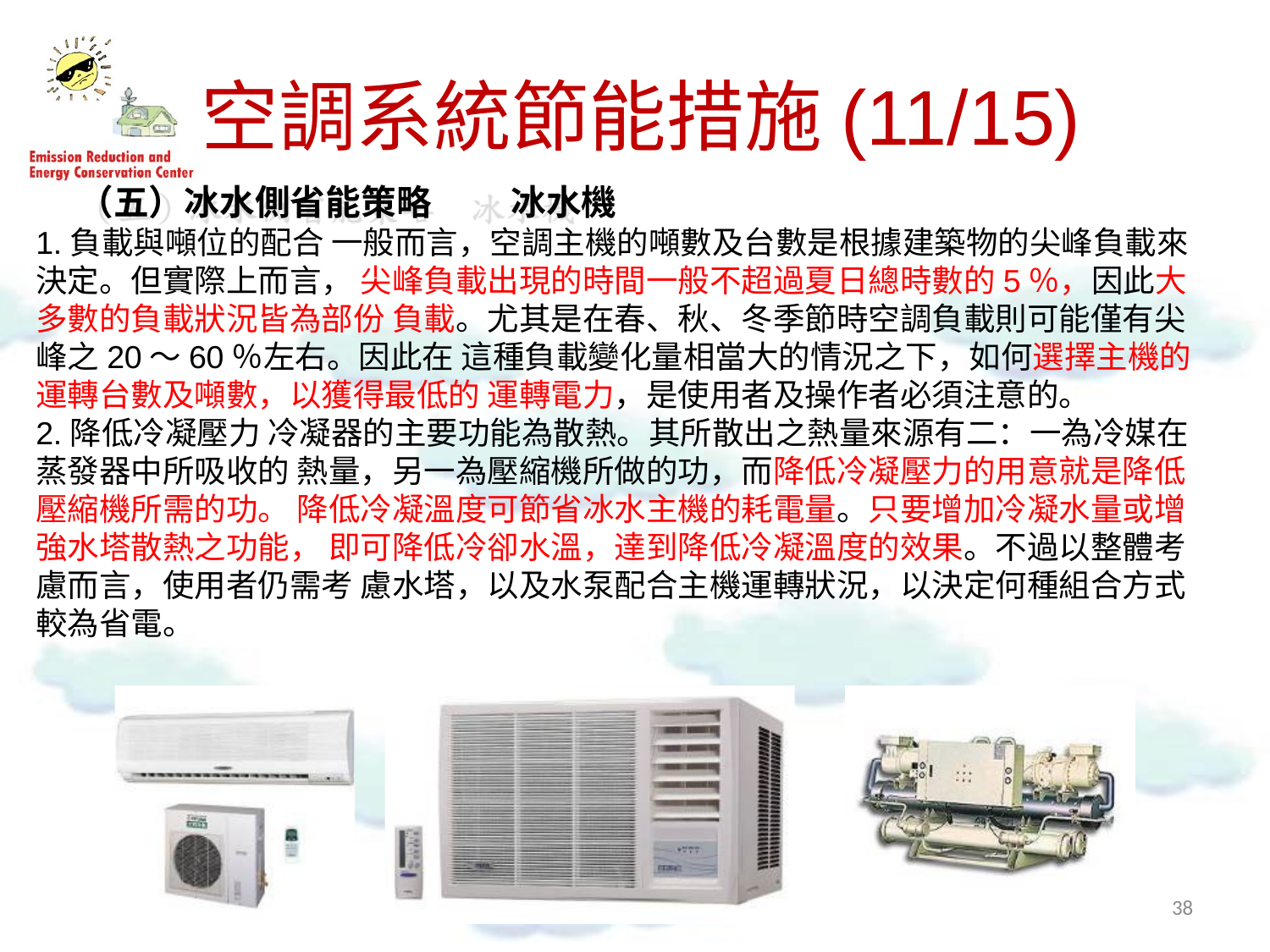

# 空調系統節能措施(11/15)

（五）冰水側省能策略	冰水機
1.負載與噸位的配合 一般而言，空調主機的噸數及台數是根據建築物的尖峰負載來決定。但實際上而言， 尖峰負載出現的時間一般不超過夏日總時數的5％，因此大多數的負載狀況皆為部份 負載。尤其是在春、秋、冬季節時空調負載則可能僅有尖峰之20～60％左右。因此在 這種負載變化量相當大的情況之下，如何選擇主機的運轉台數及噸數，以獲得最低的 運轉電力，是使用者及操作者必須注意的。
2.降低冷凝壓力 冷凝器的主要功能為散熱。其所散出之熱量來源有二：一為冷媒在蒸發器中所吸收的 熱量，另一為壓縮機所做的功，而降低冷凝壓力的用意就是降低壓縮機所需的功。 降低冷凝溫度可節省冰水主機的耗電量。只要增加冷凝水量或增強水塔散熱之功能， 即可降低冷卻水溫，達到降低冷凝溫度的效果。不過以整體考慮而言，使用者仍需考 慮水塔，以及水泵配合主機運轉狀況，以決定何種組合方式較為省電。

38